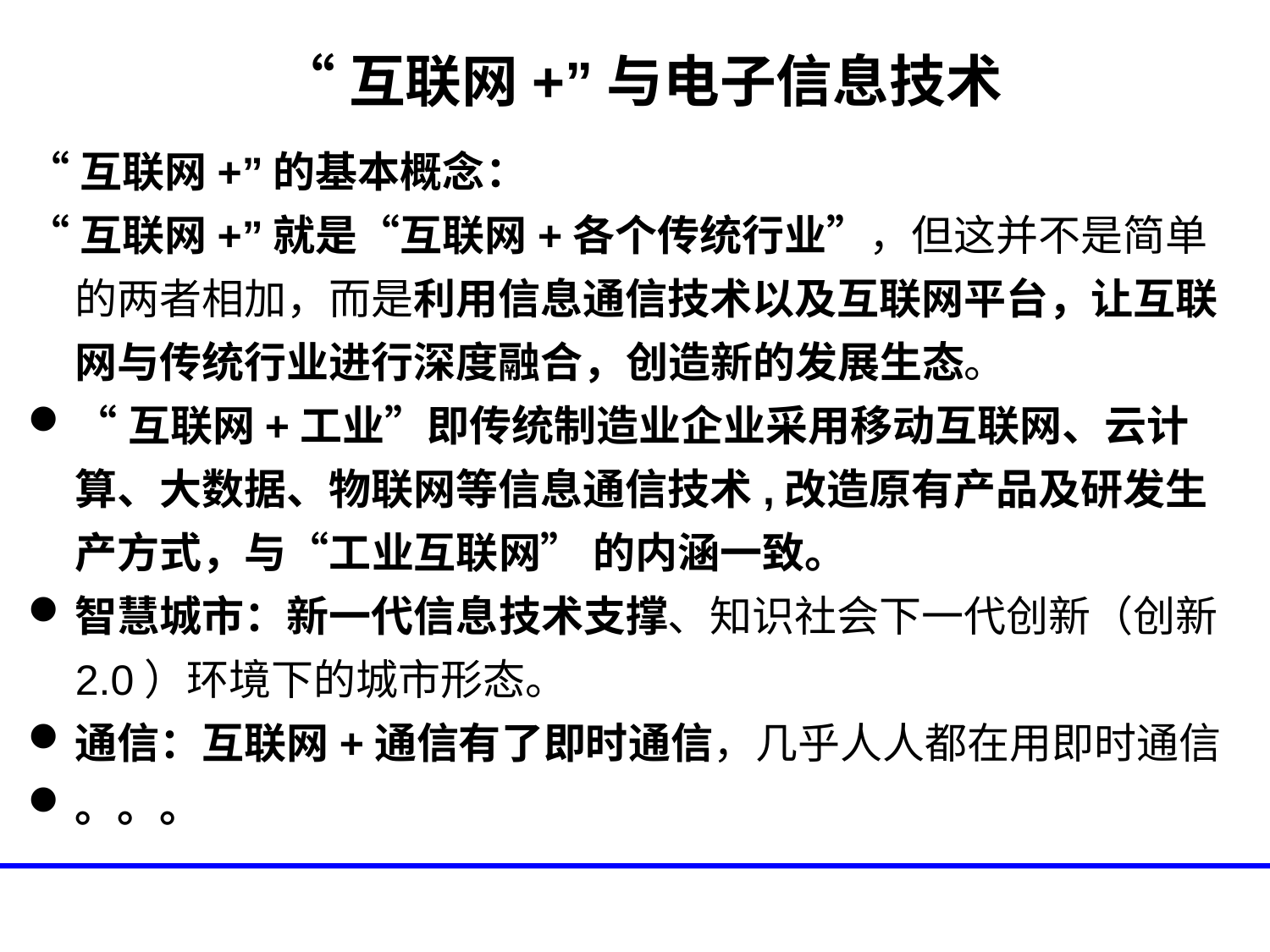

“互联网+”与电子信息技术
“互联网+”的基本概念：
“互联网+”就是“互联网+各个传统行业”，但这并不是简单的两者相加，而是利用信息通信技术以及互联网平台，让互联网与传统行业进行深度融合，创造新的发展生态。
“互联网+工业”即传统制造业企业采用移动互联网、云计算、大数据、物联网等信息通信技术,改造原有产品及研发生产方式，与“工业互联网” 的内涵一致。
智慧城市：新一代信息技术支撑、知识社会下一代创新（创新2.0）环境下的城市形态。
通信：互联网+通信有了即时通信，几乎人人都在用即时通信
。。。